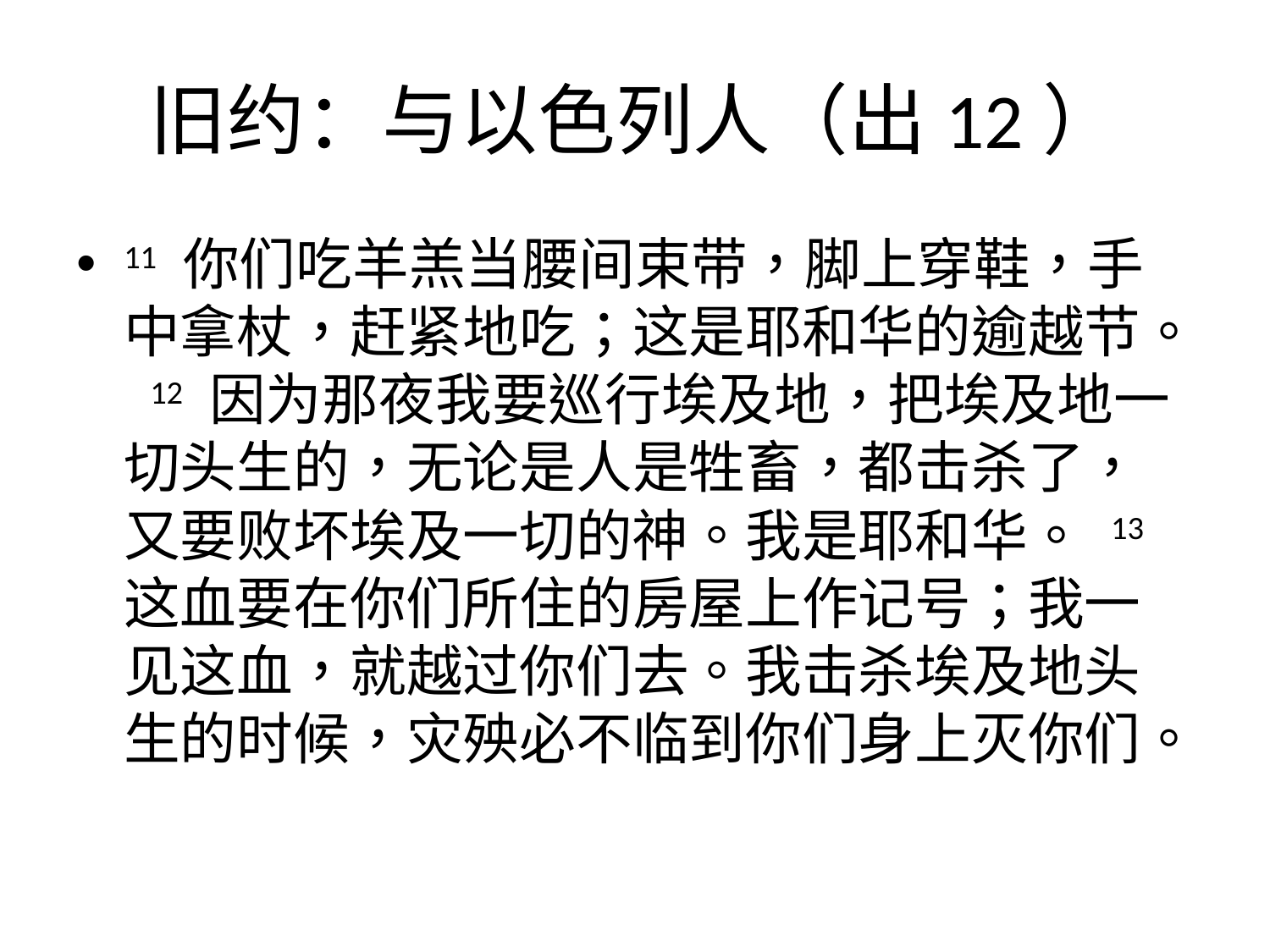

# 旧约：与以色列人（出12）
11 你们吃羊羔当腰间束带，脚上穿鞋，手中拿杖，赶紧地吃；这是耶和华的逾越节。 12 因为那夜我要巡行埃及地，把埃及地一切头生的，无论是人是牲畜，都击杀了，又要败坏埃及一切的神。我是耶和华。 13 这血要在你们所住的房屋上作记号；我一见这血，就越过你们去。我击杀埃及地头生的时候，灾殃必不临到你们身上灭你们。